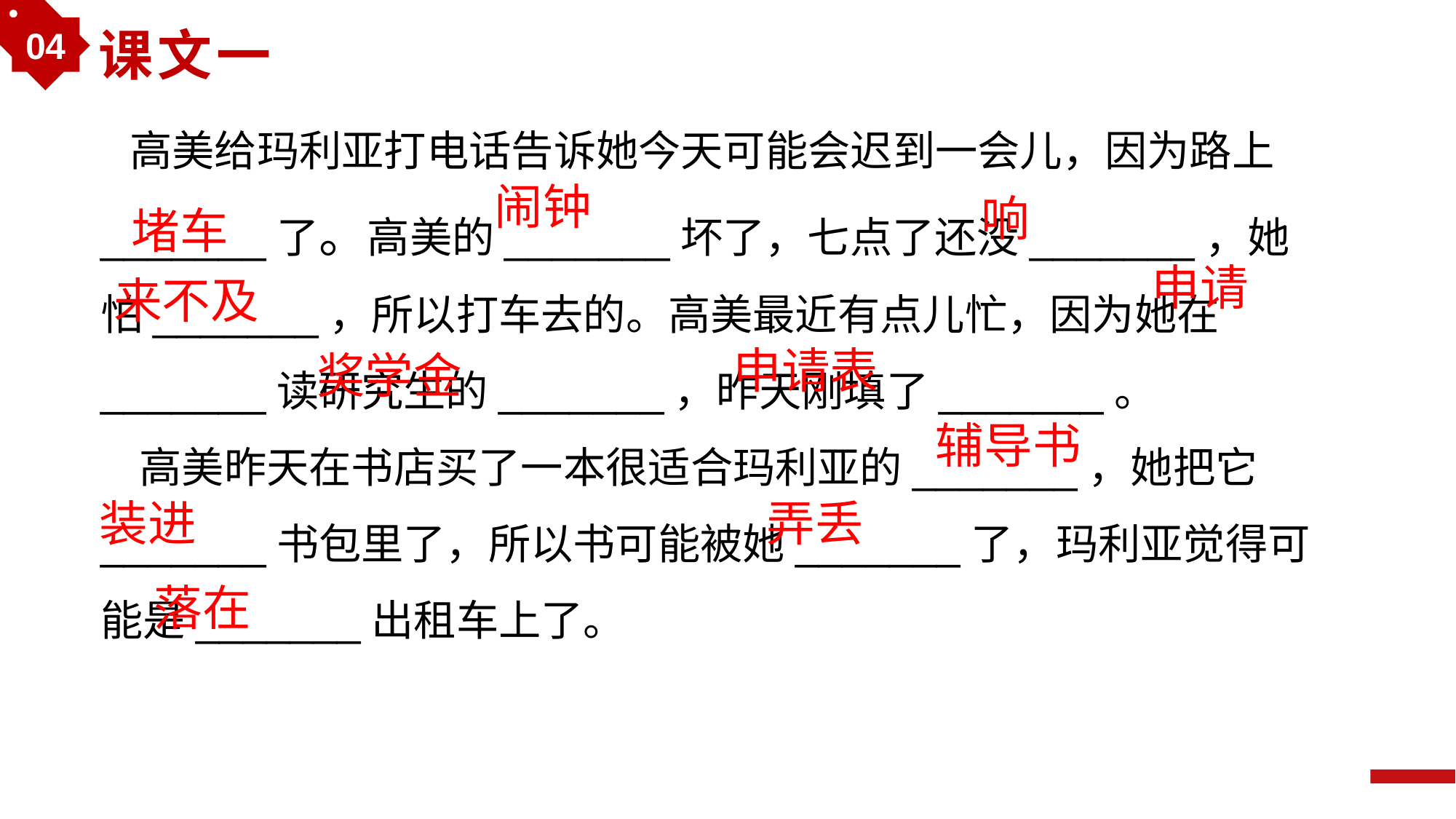

04
课文一
  高美给玛利亚打电话告诉她今天可能会迟到一会儿，因为路上_______了。高美的_______坏了，七点了还没_______，她怕_______，所以打车去的。高美最近有点儿忙，因为她在_______读研究生的_______，昨天刚填了_______。
   高美昨天在书店买了一本很适合玛利亚的_______，她把它_______书包里了，所以书可能被她_______了，玛利亚觉得可能是_______出租车上了。
闹钟
响

堵车
申请
来不及
申请表
奖学金
辅导书
装进
弄丢
落在